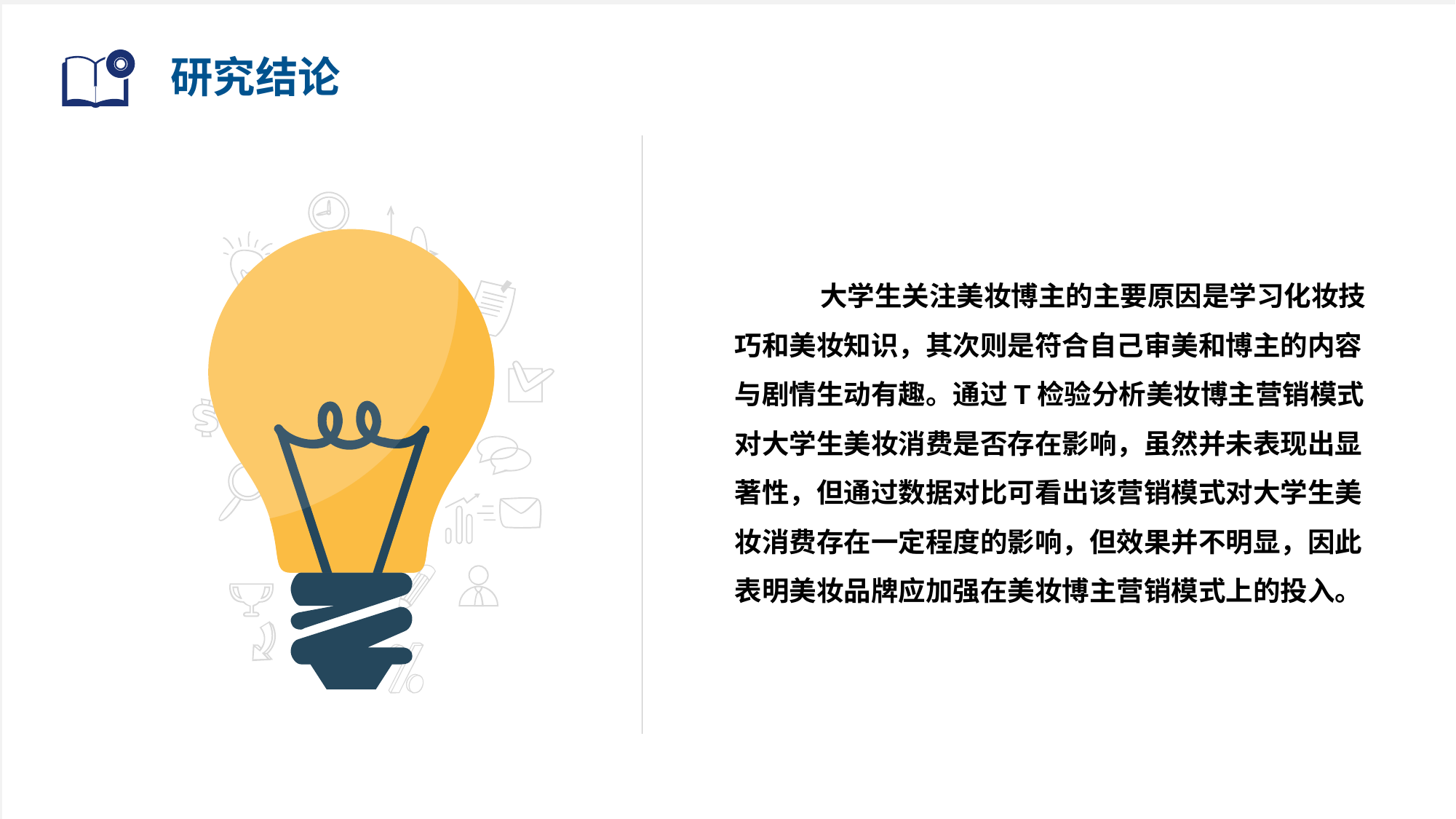

# 研究结论

大学生关注美妆博主的主要原因是学习化妆技巧和美妆知识，其次则是符合自己审美和博主的内容与剧情生动有趣。通过T检验分析美妆博主营销模式对大学生美妆消费是否存在影响，虽然并未表现出显著性，但通过数据对比可看出该营销模式对大学生美妆消费存在一定程度的影响，但效果并不明显，因此表明美妆品牌应加强在美妆博主营销模式上的投入。